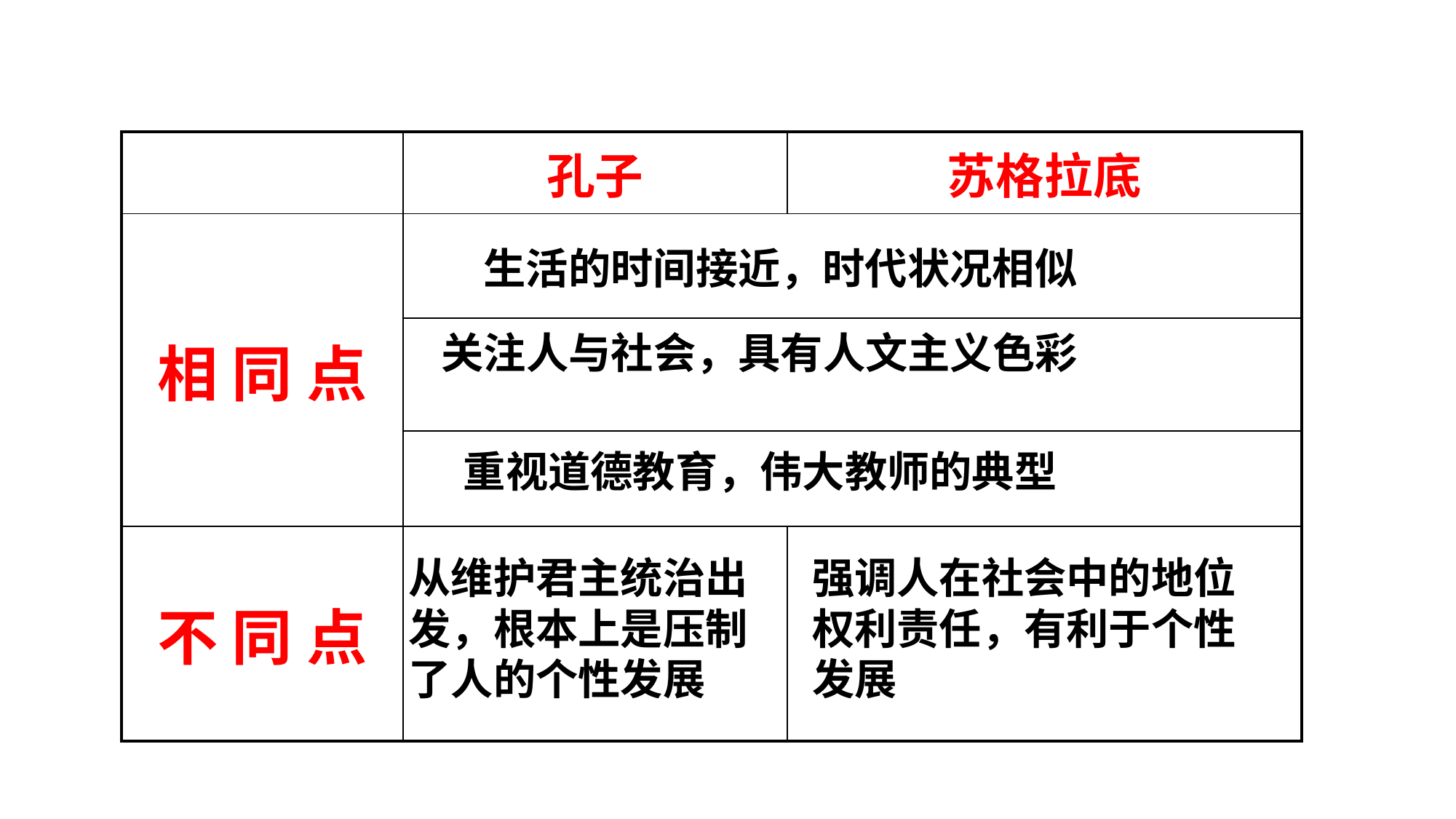

|  | 孔子 | 苏格拉底 |
| --- | --- | --- |
| 相 同 点 | 生活的时间接近，时代状况相似 |  |
|  |  |  |
|  |  |  |
| 不 同 点 |  |  |
关注人与社会，具有人文主义色彩
重视道德教育，伟大教师的典型
从维护君主统治出发，根本上是压制了人的个性发展
强调人在社会中的地位权利责任，有利于个性发展